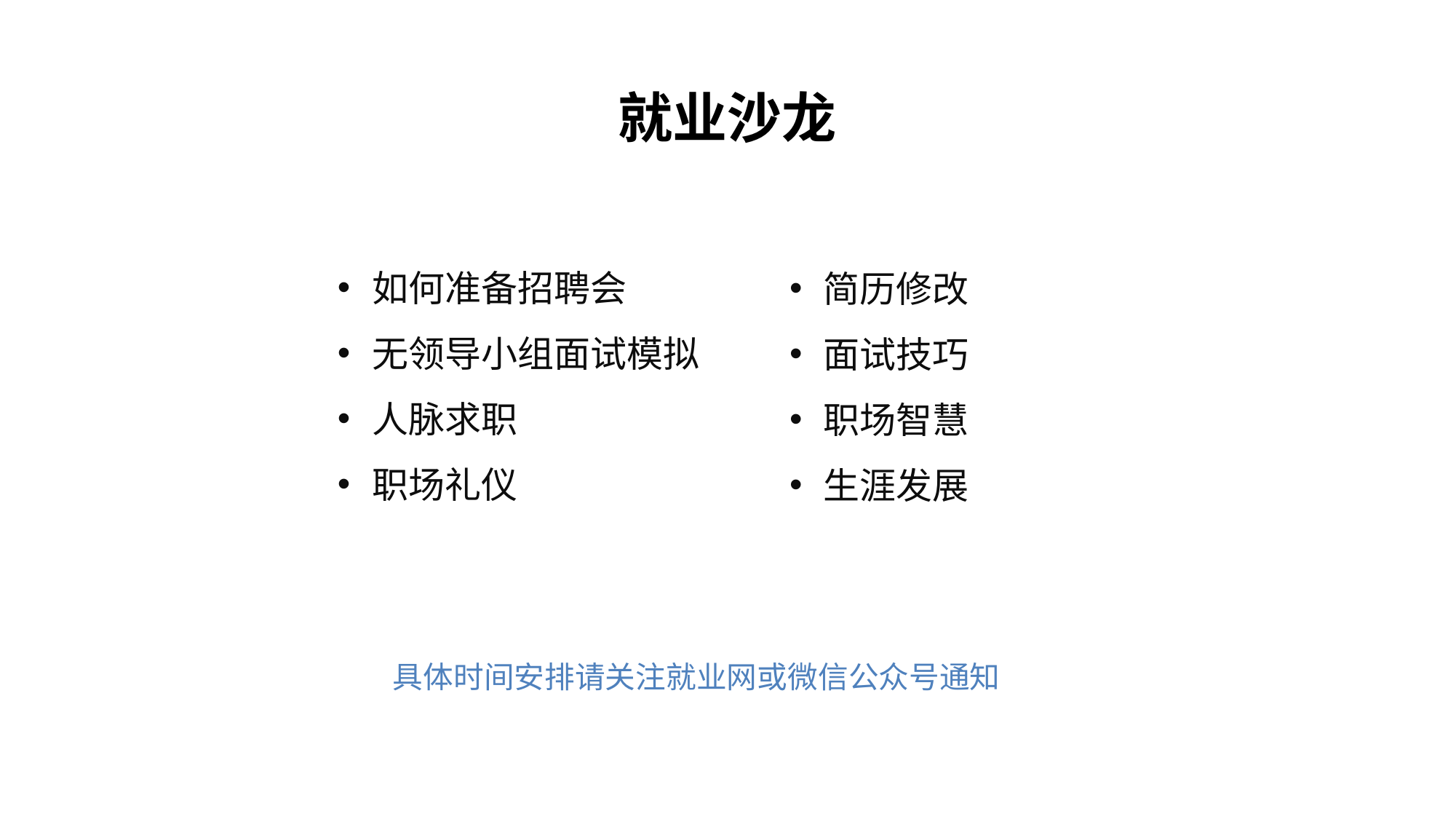

# 就业沙龙
如何准备招聘会
无领导小组面试模拟
人脉求职
职场礼仪
简历修改
面试技巧
职场智慧
生涯发展
具体时间安排请关注就业网或微信公众号通知